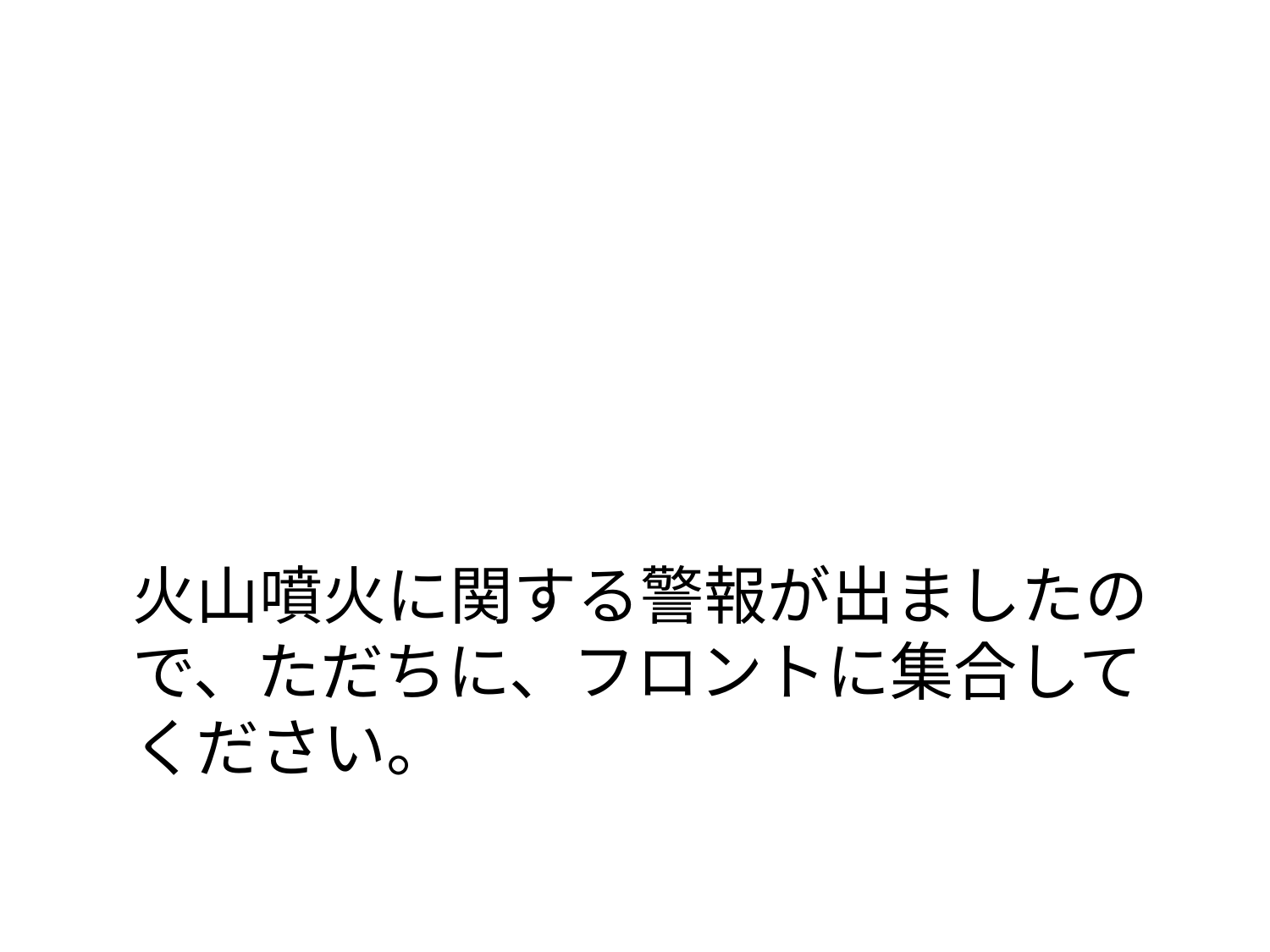

火山噴火に関する警報が出ましたので、ただちに、フロントに集合してください。